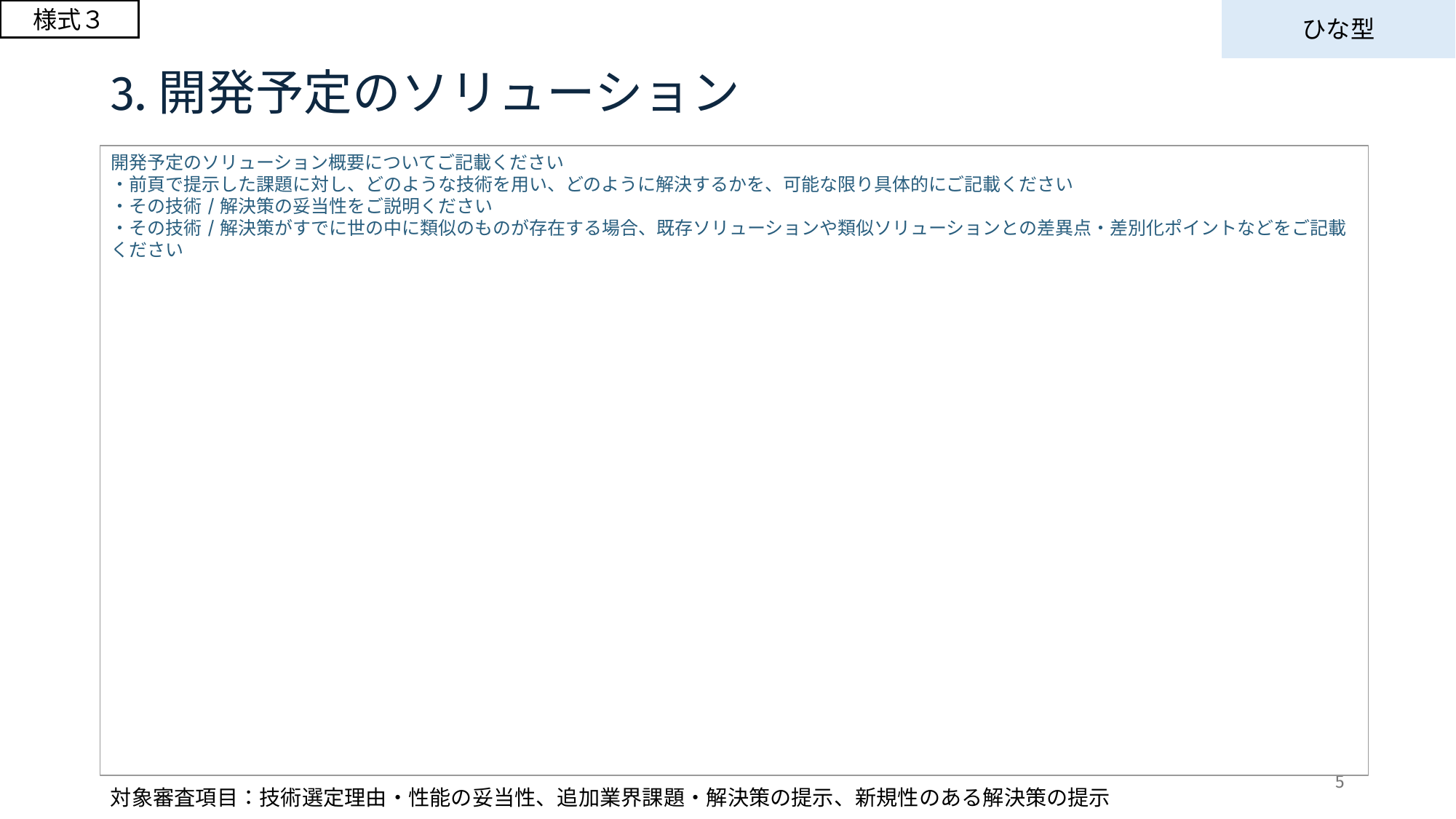

様式３
ひな型
# 3.開発予定のソリューション
開発予定のソリューション概要についてご記載ください
・前頁で提示した課題に対し、どのような技術を用い、どのように解決するかを、可能な限り具体的にご記載ください
・その技術/解決策の妥当性をご説明ください
・その技術/解決策がすでに世の中に類似のものが存在する場合、既存ソリューションや類似ソリューションとの差異点・差別化ポイントなどをご記載ください
対象審査項目：技術選定理由・性能の妥当性、追加業界課題・解決策の提示、新規性のある解決策の提示